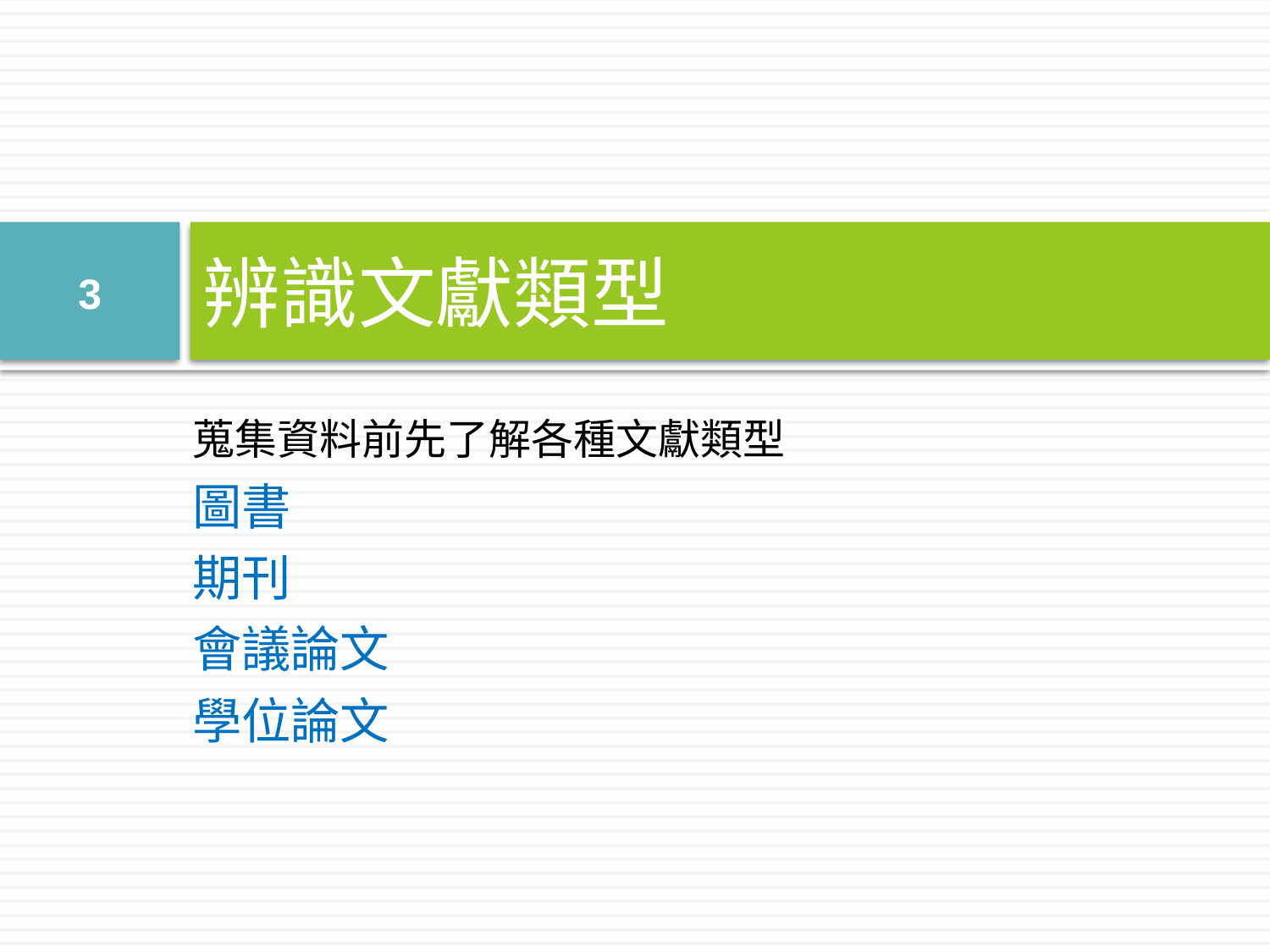

# 辨識文獻類型
3
蒐集資料前先了解各種文獻類型
圖書
期刊
會議論文
學位論文